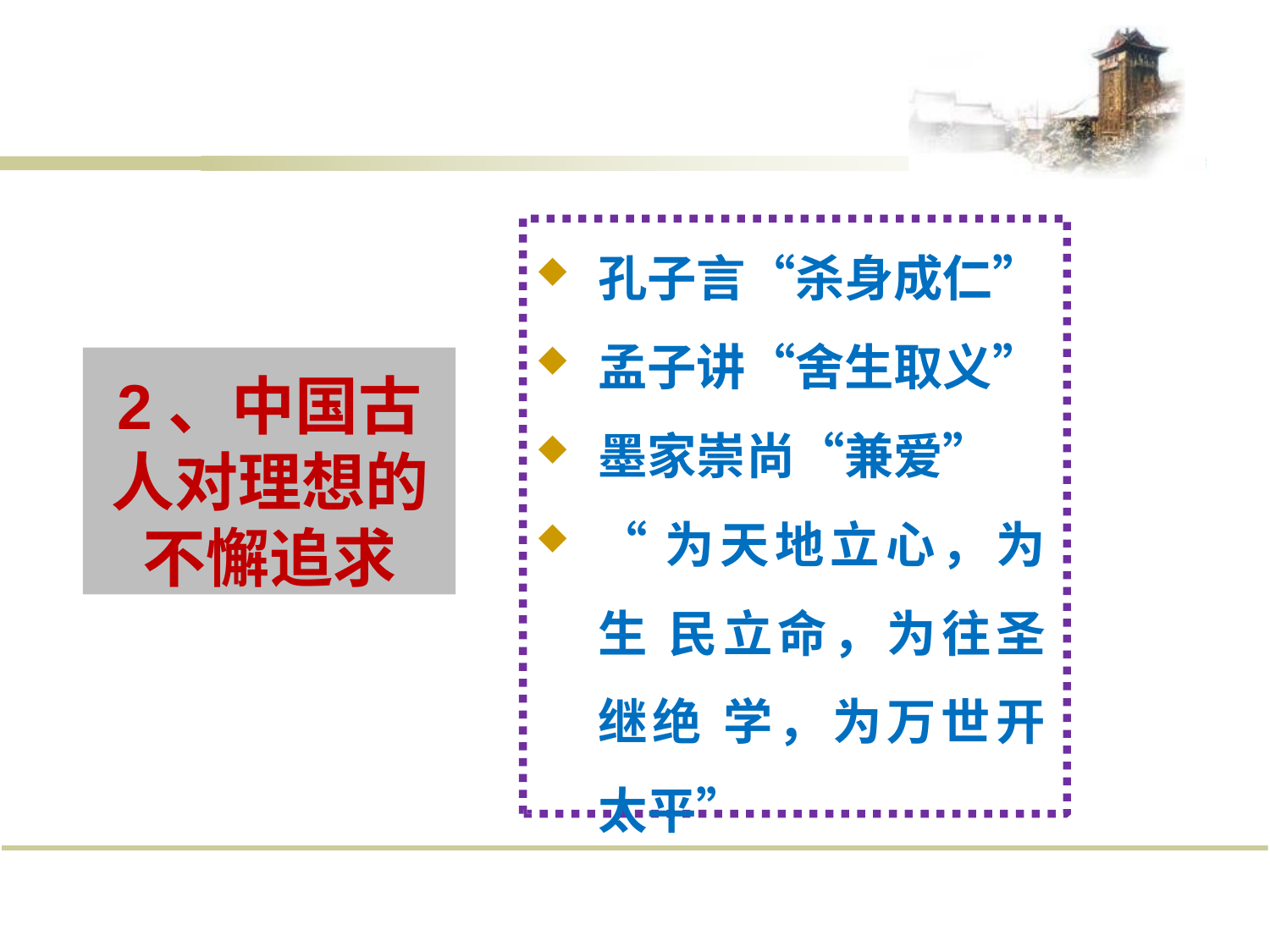

孔子言“杀身成仁”
孟子讲“舍生取义”
墨家崇尚“兼爱”
“为天地立心，为生 民立命，为往圣继绝 学，为万世开太平”
2、中国古 人对理想的 不懈追求